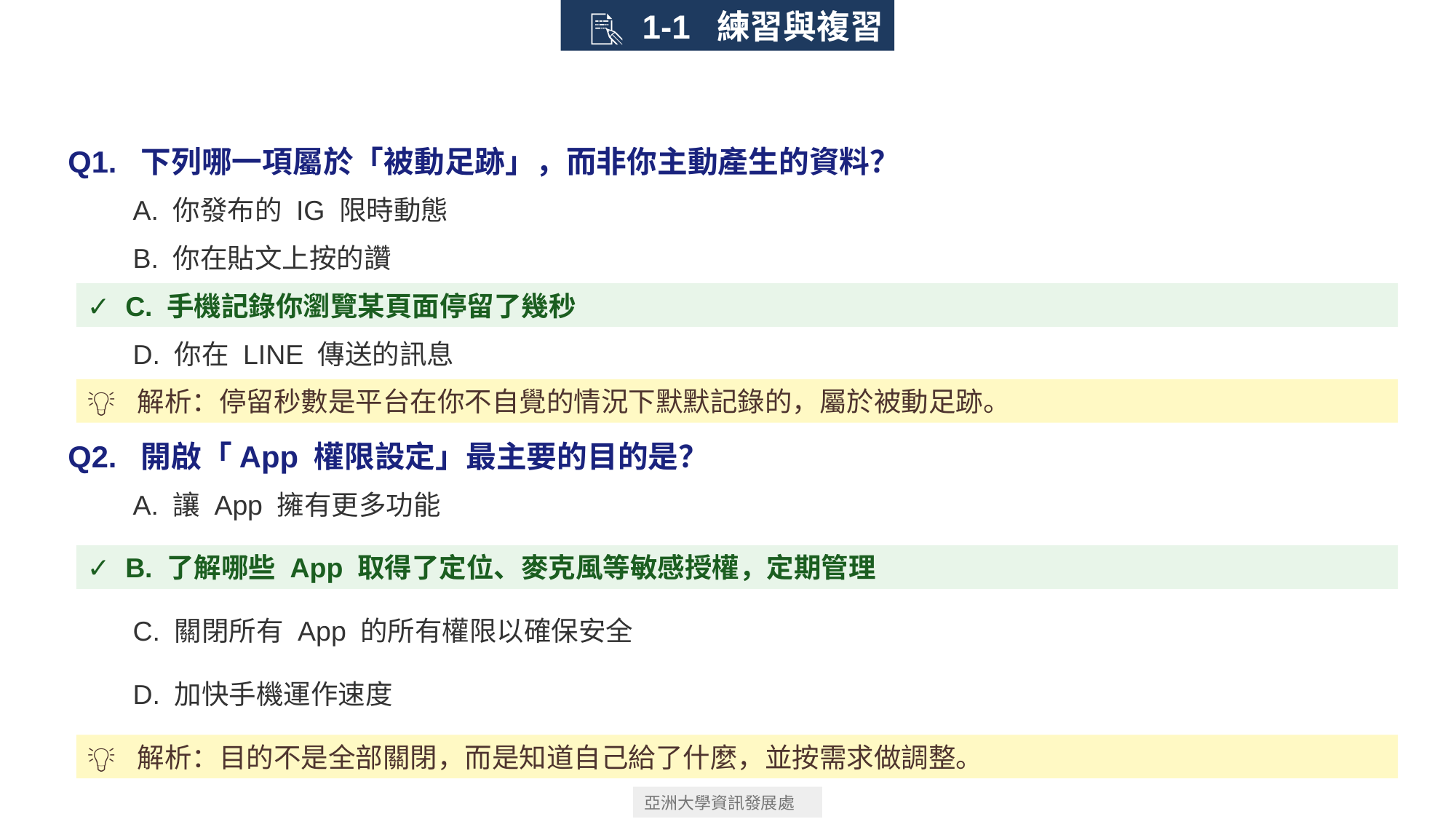

📝  1-1  練習與複習
Q1.  下列哪一項屬於「被動足跡」，而非你主動產生的資料？
      A. 你發布的 IG 限時動態
      B. 你在貼文上按的讚
✓  C. 手機記錄你瀏覽某頁面停留了幾秒
      D. 你在 LINE 傳送的訊息
💡  解析：停留秒數是平台在你不自覺的情況下默默記錄的，屬於被動足跡。
Q2.  開啟「App 權限設定」最主要的目的是？
      A. 讓 App 擁有更多功能
✓  B. 了解哪些 App 取得了定位、麥克風等敏感授權，定期管理
      C. 關閉所有 App 的所有權限以確保安全
      D. 加快手機運作速度
💡  解析：目的不是全部關閉，而是知道自己給了什麼，並按需求做調整。
亞洲大學資訊發展處